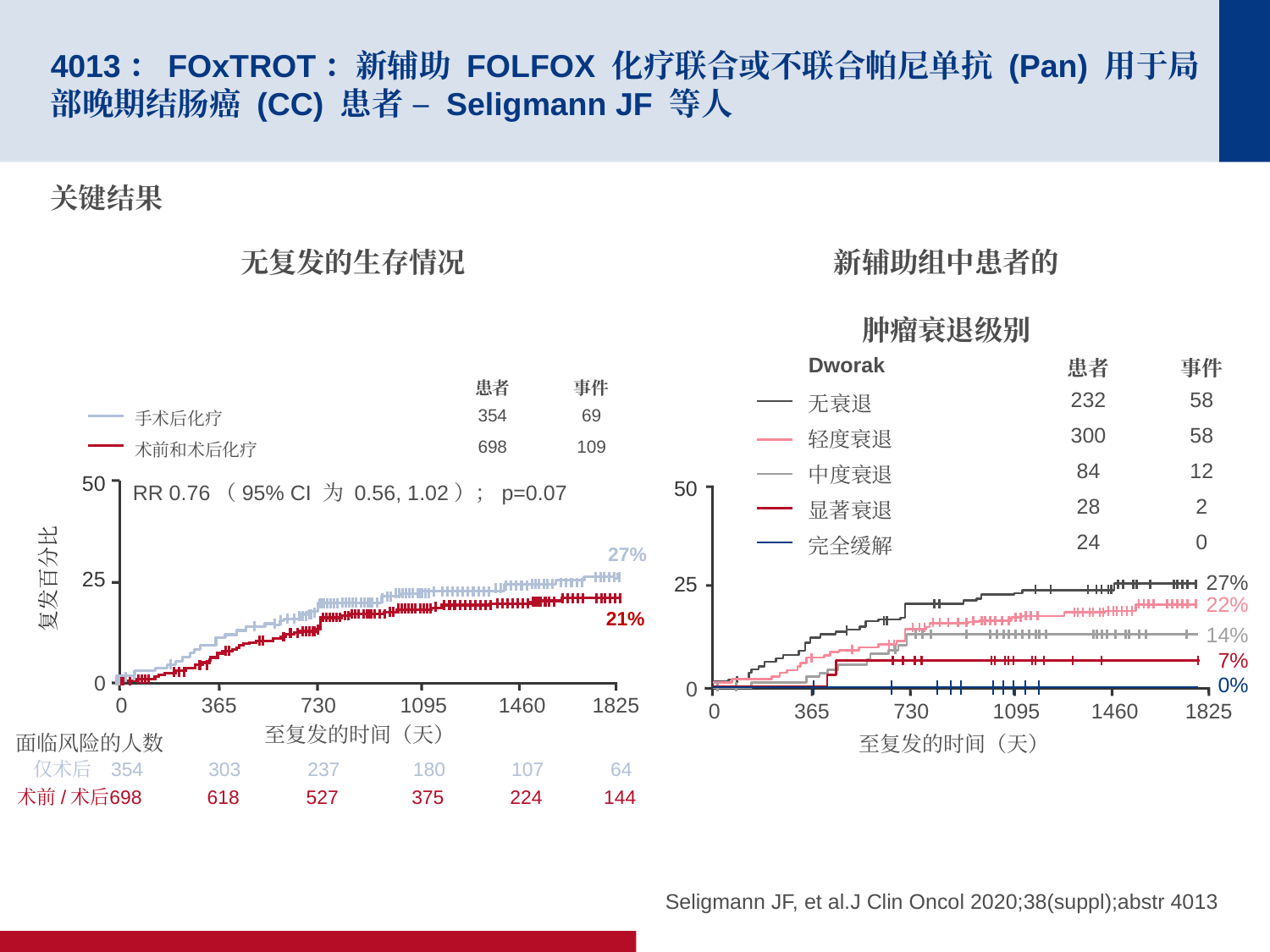

# 4013：FOxTROT：新辅助 FOLFOX 化疗联合或不联合帕尼单抗 (Pan) 用于局部晚期结肠癌 (CC) 患者 – Seligmann JF 等人
关键结果
无复发的生存情况
新辅助组中患者的
肿瘤衰退级别
| Dworak | 患者 | 事件 |
| --- | --- | --- |
| 无衰退 | 232 | 58 |
| 轻度衰退 | 300 | 58 |
| 中度衰退 | 84 | 12 |
| 显著衰退 | 28 | 2 |
| 完全缓解 | 24 | 0 |
|  | 患者 | 事件 |
| --- | --- | --- |
| 手术后化疗 | 354 | 69 |
| 术前和术后化疗 | 698 | 109 |
50

25
复发百分比
0

0
365
730
1095
1460
1825
50

27%
25

22%
14%
7%
0%
0

0
365
730
1095
1460
1825
至复发的时间（天）
RR 0.76（95% CI 为 0.56, 1.02）；p=0.07

27%

21%
至复发的时间（天）
面临风险的人数
仅术后
354
303
237
180
107
64
术前/术后
698
618
527
375
224
144
Seligmann JF, et al.J Clin Oncol 2020;38(suppl);abstr 4013